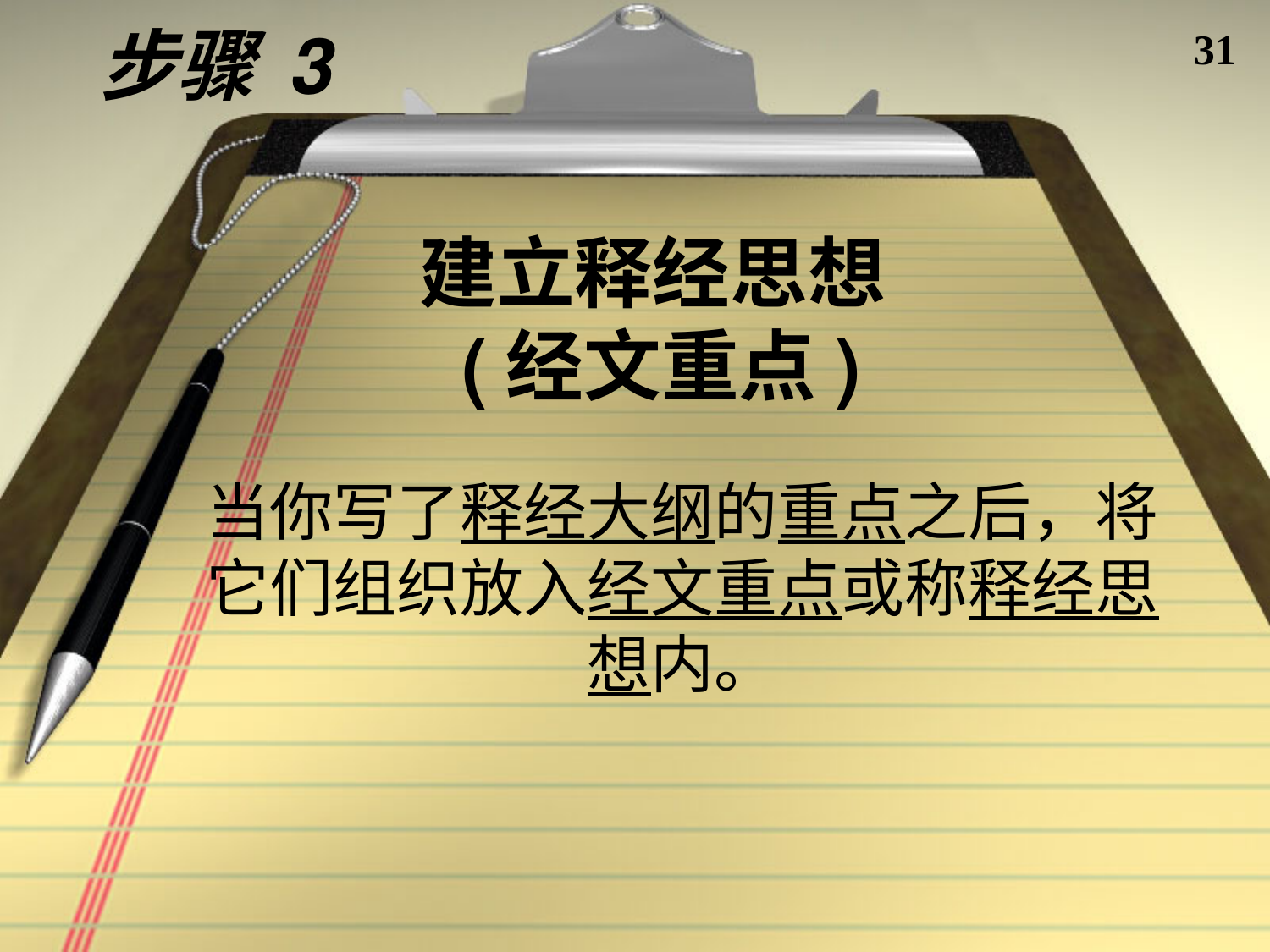

步骤 3
31
建立释经思想
(经文重点)
当你写了释经大纲的重点之后，将它们组织放入经文重点或称释经思想内。